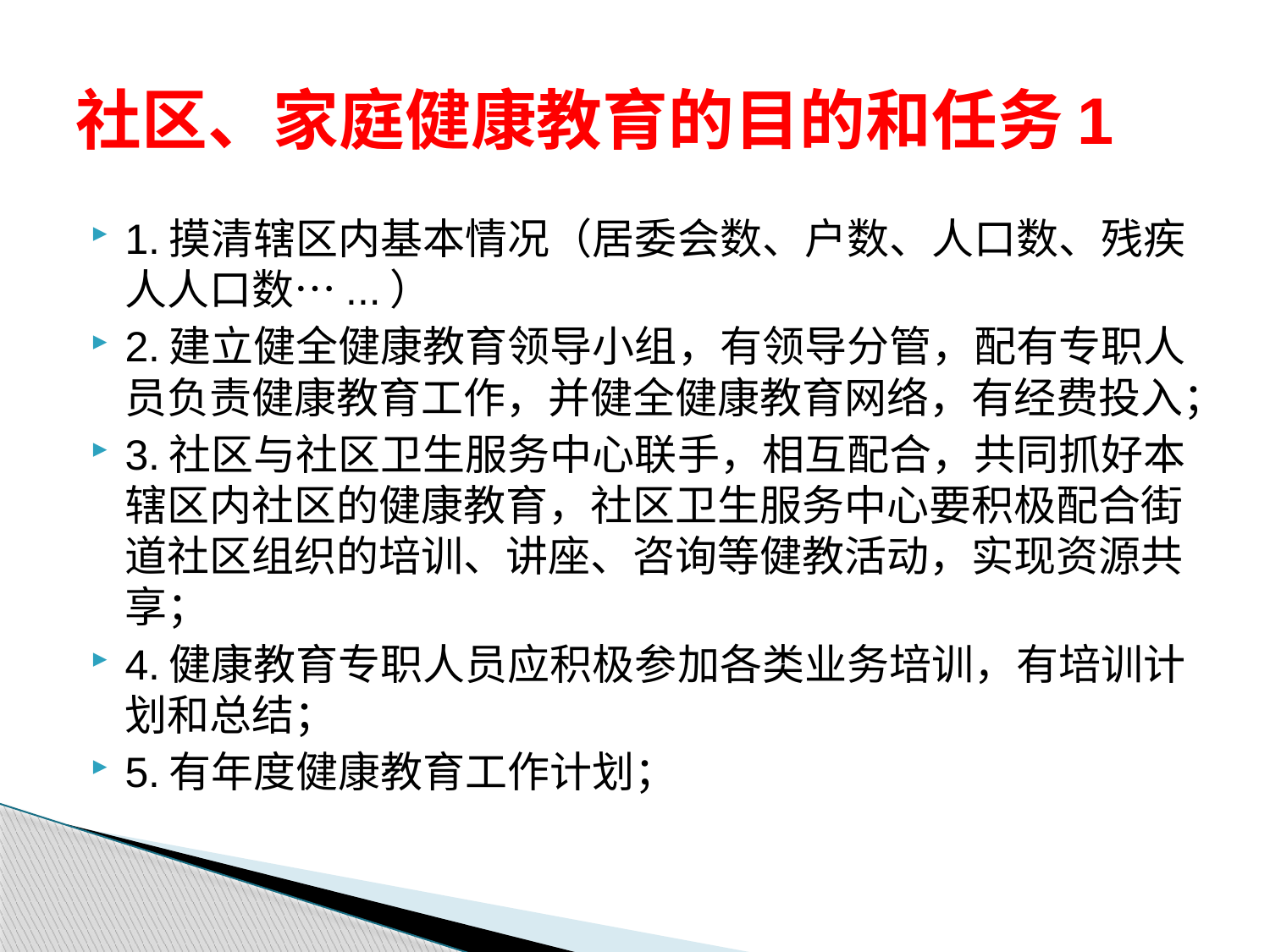

# 社区、家庭健康教育的目的和任务1
1.摸清辖区内基本情况（居委会数、户数、人口数、残疾人人口数…...）
2.建立健全健康教育领导小组，有领导分管，配有专职人员负责健康教育工作，并健全健康教育网络，有经费投入；
3.社区与社区卫生服务中心联手，相互配合，共同抓好本辖区内社区的健康教育，社区卫生服务中心要积极配合街道社区组织的培训、讲座、咨询等健教活动，实现资源共享；
4.健康教育专职人员应积极参加各类业务培训，有培训计划和总结；
5.有年度健康教育工作计划；